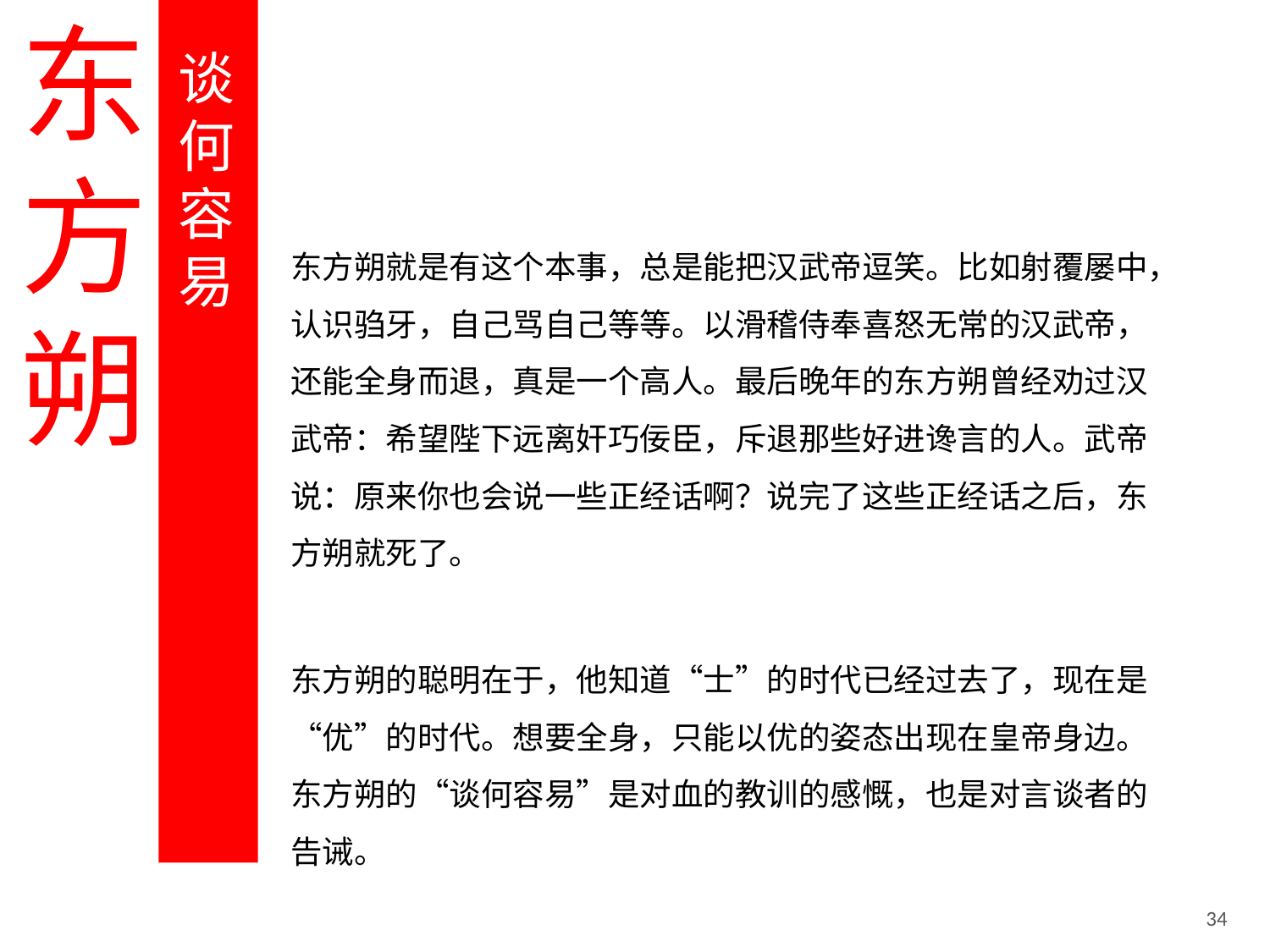

东方朔
谈何容易
东方朔就是有这个本事，总是能把汉武帝逗笑。比如射覆屡中，认识驺牙，自己骂自己等等。以滑稽侍奉喜怒无常的汉武帝，还能全身而退，真是一个高人。最后晚年的东方朔曾经劝过汉武帝：希望陛下远离奸巧佞臣，斥退那些好进谗言的人。武帝说：原来你也会说一些正经话啊？说完了这些正经话之后，东方朔就死了。

东方朔的聪明在于，他知道“士”的时代已经过去了，现在是“优”的时代。想要全身，只能以优的姿态出现在皇帝身边。东方朔的“谈何容易”是对血的教训的感慨，也是对言谈者的告诫。
34